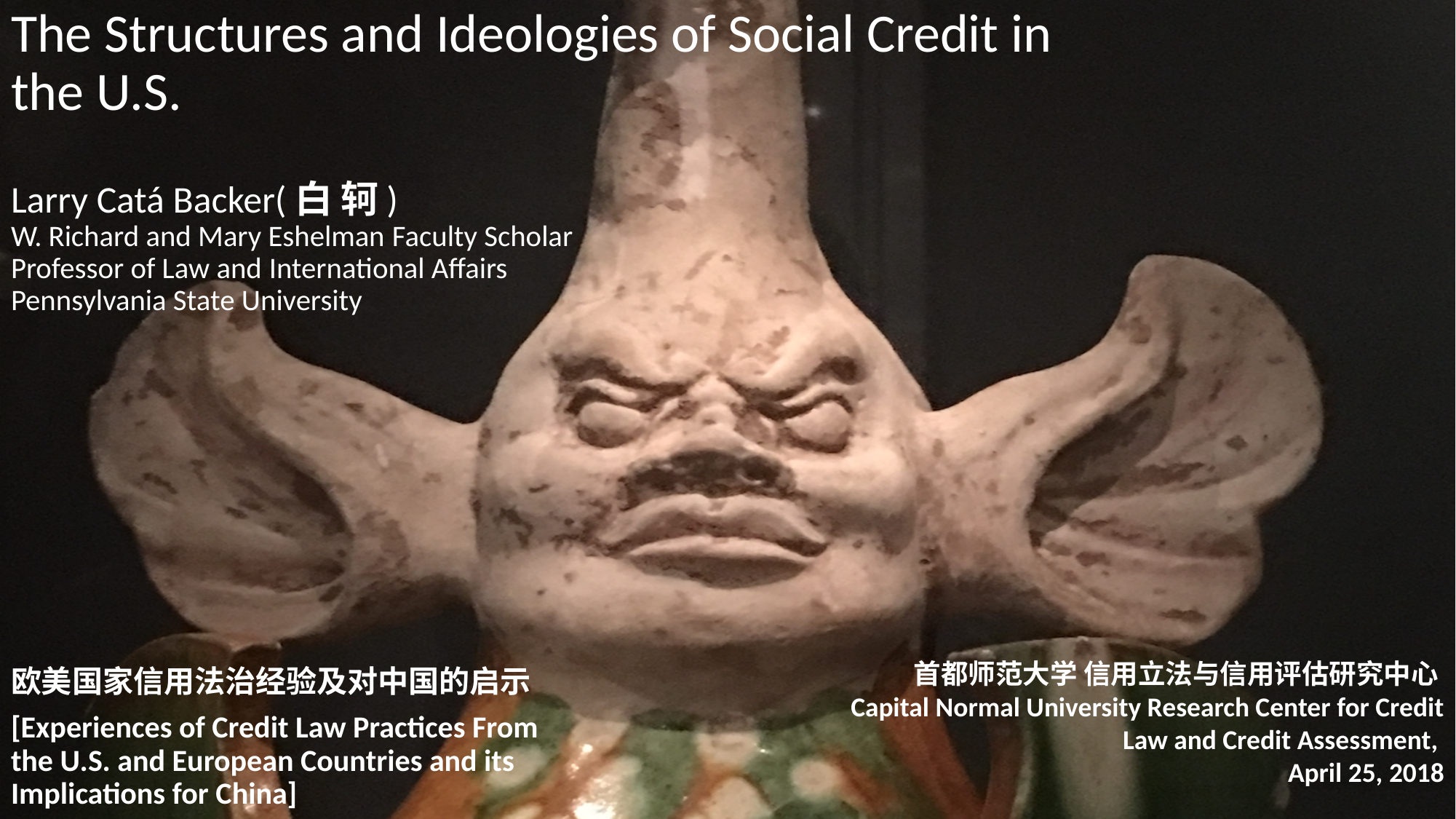

# The Structures and Ideologies of Social Credit in the U.S. Larry Catá Backer(白 轲) W. Richard and Mary Eshelman Faculty Scholar  Professor of Law and International Affairs Pennsylvania State University
首都师范大学 信用立法与信用评估研究中心
Capital Normal University Research Center for Credit Law and Credit Assessment,
April 25, 2018

欧美国家信用法治经验及对中国的启示
[Experiences of Credit Law Practices From the U.S. and European Countries and its Implications for China]